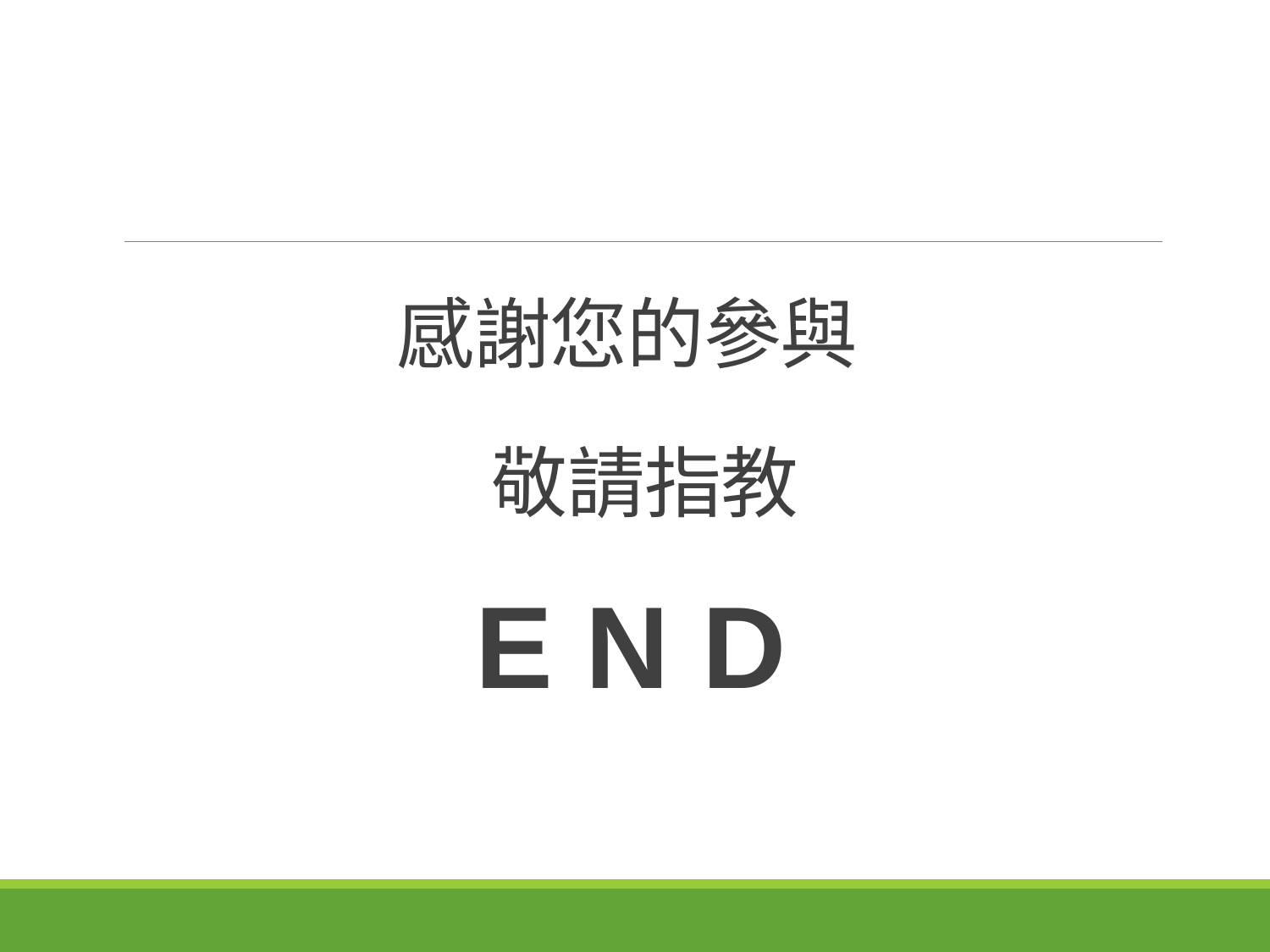

# 感謝您的參與  敬請指教
E N D
41